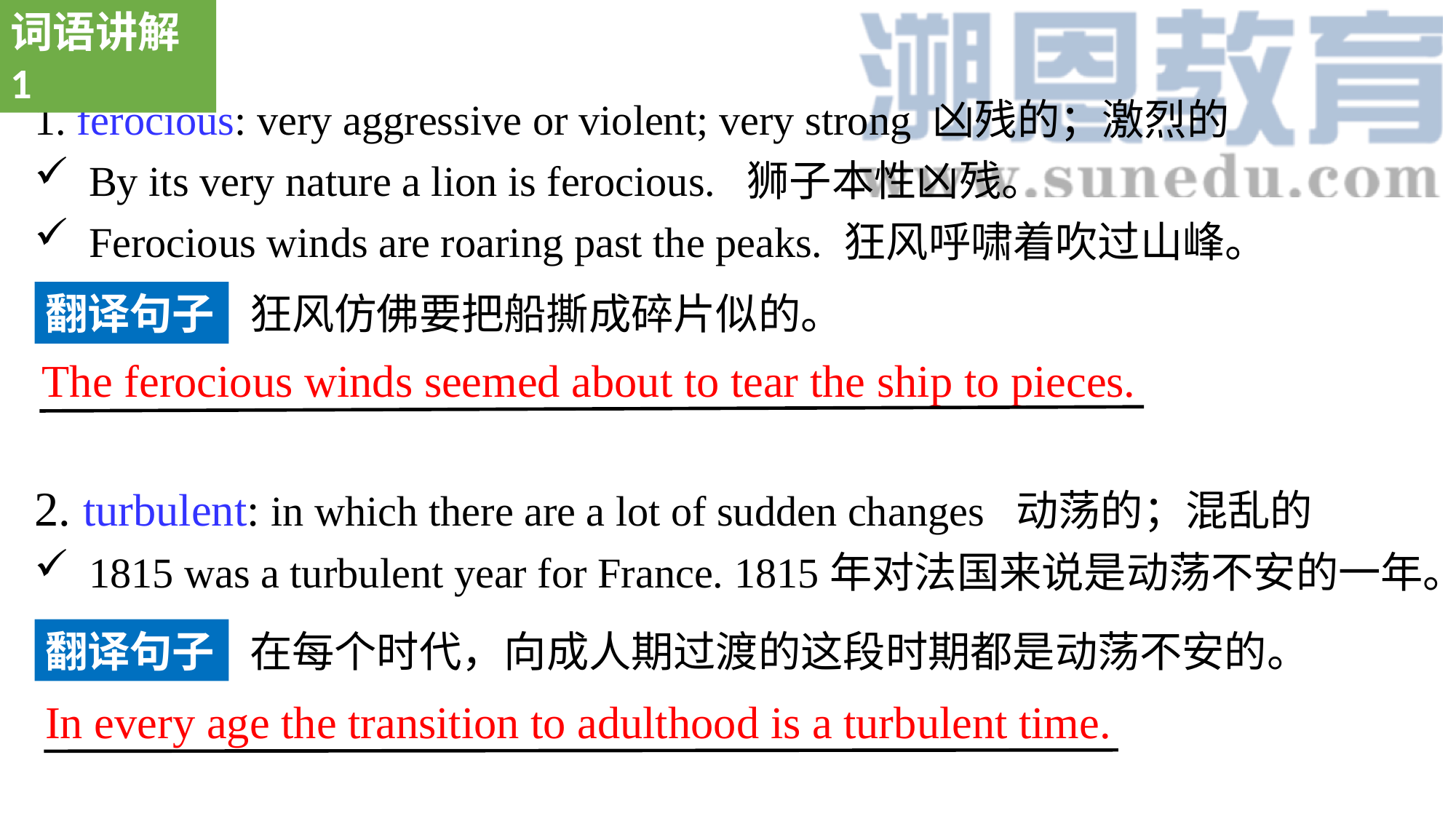

词语讲解1
1. ferocious: very aggressive or violent; very strong 凶残的；激烈的
By its very nature a lion is ferocious.  狮子本性凶残。
Ferocious winds are roaring past the peaks. 狂风呼啸着吹过山峰。

2. turbulent: in which there are a lot of sudden changes  动荡的；混乱的
1815 was a turbulent year for France. 1815年对法国来说是动荡不安的一年。
翻译句子
狂风仿佛要把船撕成碎片似的。
The ferocious winds seemed about to tear the ship to pieces.
翻译句子

在每个时代，向成人期过渡的这段时期都是动荡不安的。
In every age the transition to adulthood is a turbulent time.